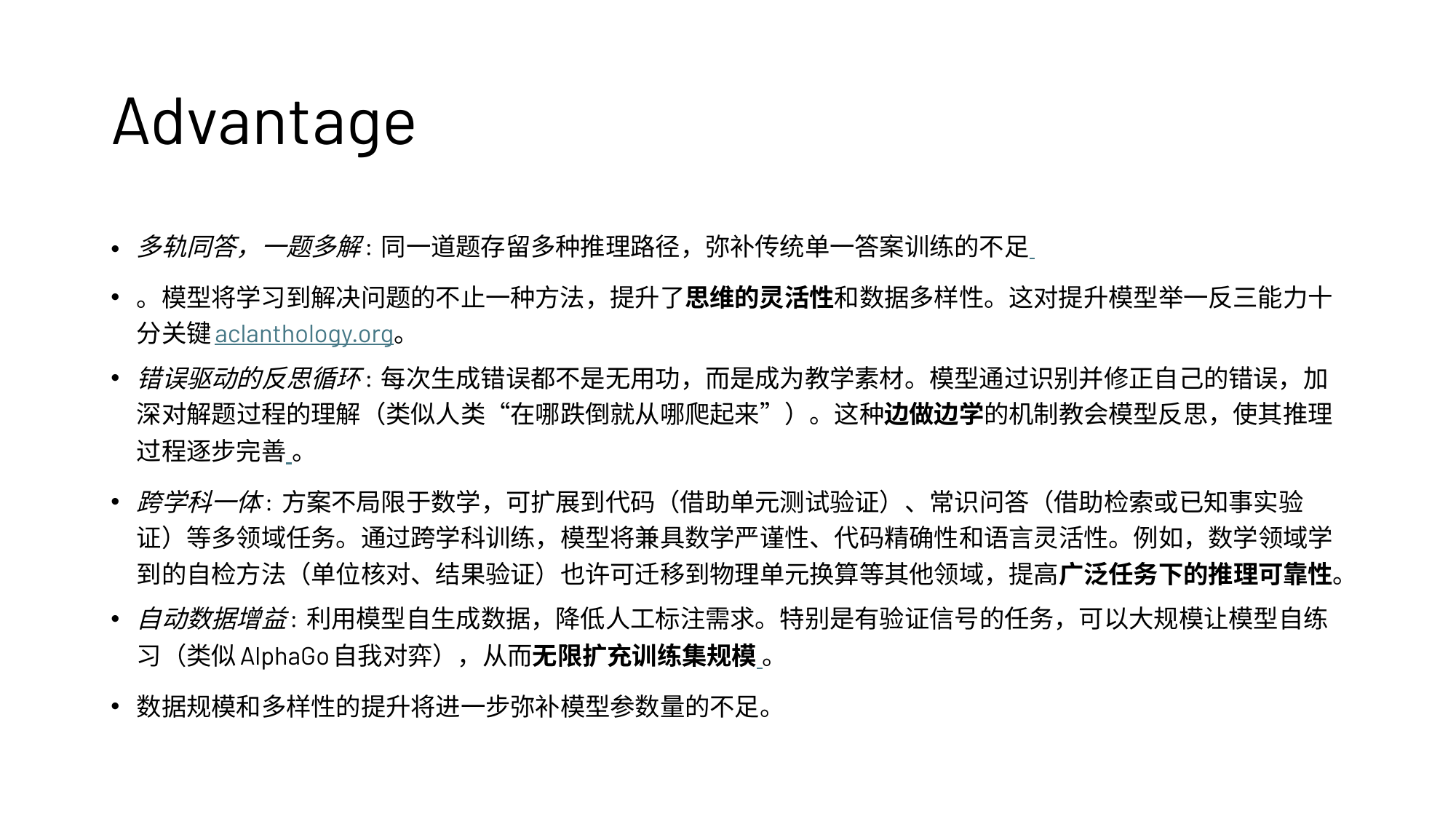

# Advantage
多轨同答，一题多解: 同一道题存留多种推理路径，弥补传统单一答案训练的不足​
。模型将学习到解决问题的不止一种方法，提升了思维的灵活性和数据多样性。这对提升模型举一反三能力十分关键​aclanthology.org。
错误驱动的反思循环: 每次生成错误都不是无用功，而是成为教学素材。模型通过识别并修正自己的错误，加深对解题过程的理解（类似人类“在哪跌倒就从哪爬起来”）。这种边做边学的机制教会模型反思，使其推理过程逐步完善​ 。
跨学科一体: 方案不局限于数学，可扩展到代码（借助单元测试验证）、常识问答（借助检索或已知事实验证）等多领域任务。通过跨学科训练，模型将兼具数学严谨性、代码精确性和语言灵活性。例如，数学领域学到的自检方法（单位核对、结果验证）也许可迁移到物理单元换算等其他领域，提高广泛任务下的推理可靠性。
自动数据增益: 利用模型自生成数据，降低人工标注需求。特别是有验证信号的任务，可以大规模让模型自练习（类似AlphaGo自我对弈），从而无限扩充训练集规模​ 。
数据规模和多样性的提升将进一步弥补模型参数量的不足。